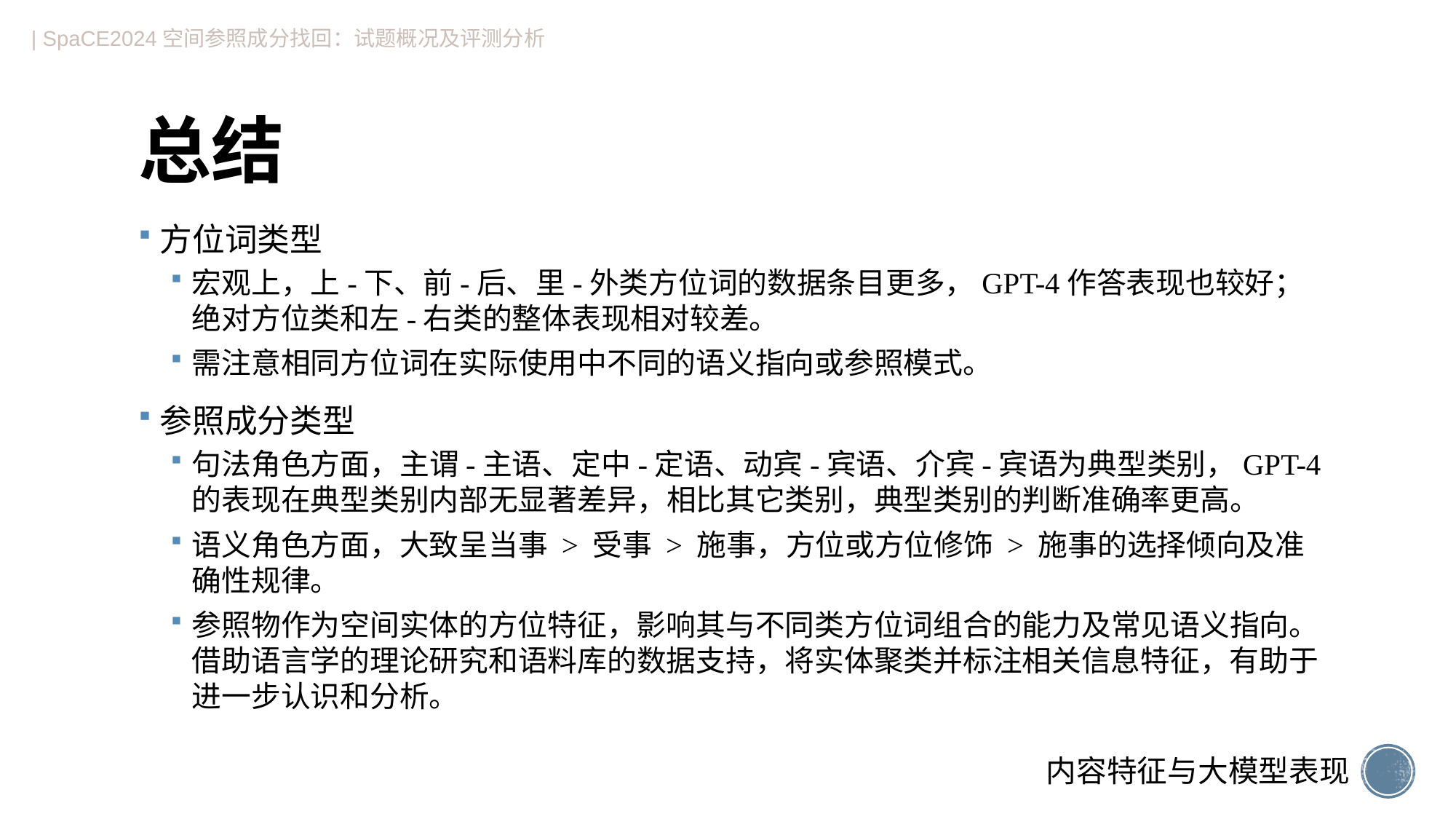

| SpaCE2024空间参照成分找回：试题概况及评测分析
# 总结
方位词类型
宏观上，上-下、前-后、里-外类方位词的数据条目更多，GPT-4作答表现也较好；绝对方位类和左-右类的整体表现相对较差。
需注意相同方位词在实际使用中不同的语义指向或参照模式。
参照成分类型
句法角色方面，主谓-主语、定中-定语、动宾-宾语、介宾-宾语为典型类别，GPT-4的表现在典型类别内部无显著差异，相比其它类别，典型类别的判断准确率更高。
语义角色方面，大致呈当事 > 受事 > 施事，方位或方位修饰 > 施事的选择倾向及准确性规律。
参照物作为空间实体的方位特征，影响其与不同类方位词组合的能力及常见语义指向。借助语言学的理论研究和语料库的数据支持，将实体聚类并标注相关信息特征，有助于进一步认识和分析。
内容特征与大模型表现